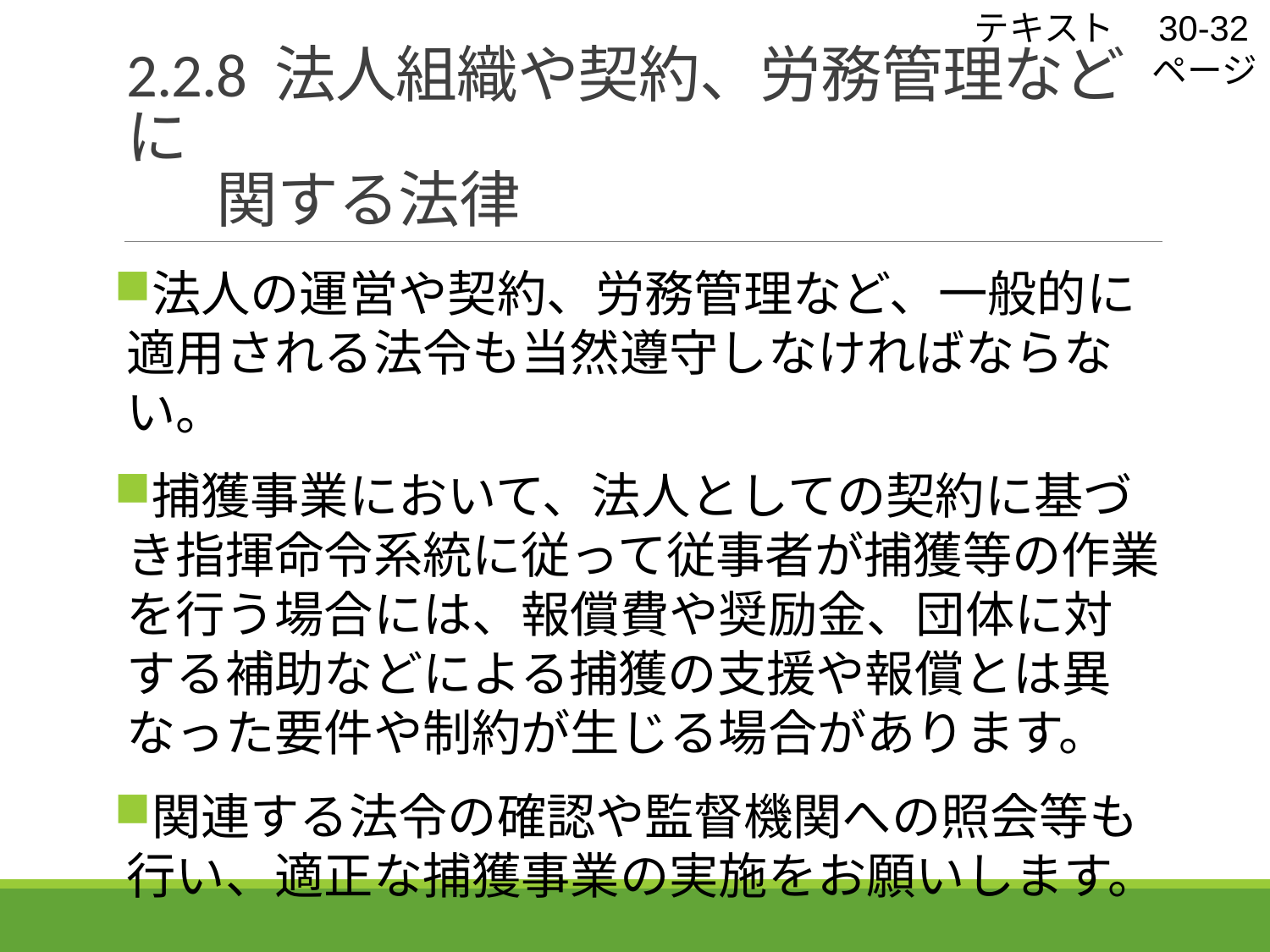

テキスト　30-32ページ
# 2.2.8 法人組織や契約、労務管理などに 関する法律
法人の運営や契約、労務管理など、一般的に適用される法令も当然遵守しなければならない。
捕獲事業において、法人としての契約に基づき指揮命令系統に従って従事者が捕獲等の作業を行う場合には、報償費や奨励金、団体に対する補助などによる捕獲の支援や報償とは異なった要件や制約が生じる場合があります。
関連する法令の確認や監督機関への照会等も行い、適正な捕獲事業の実施をお願いします。